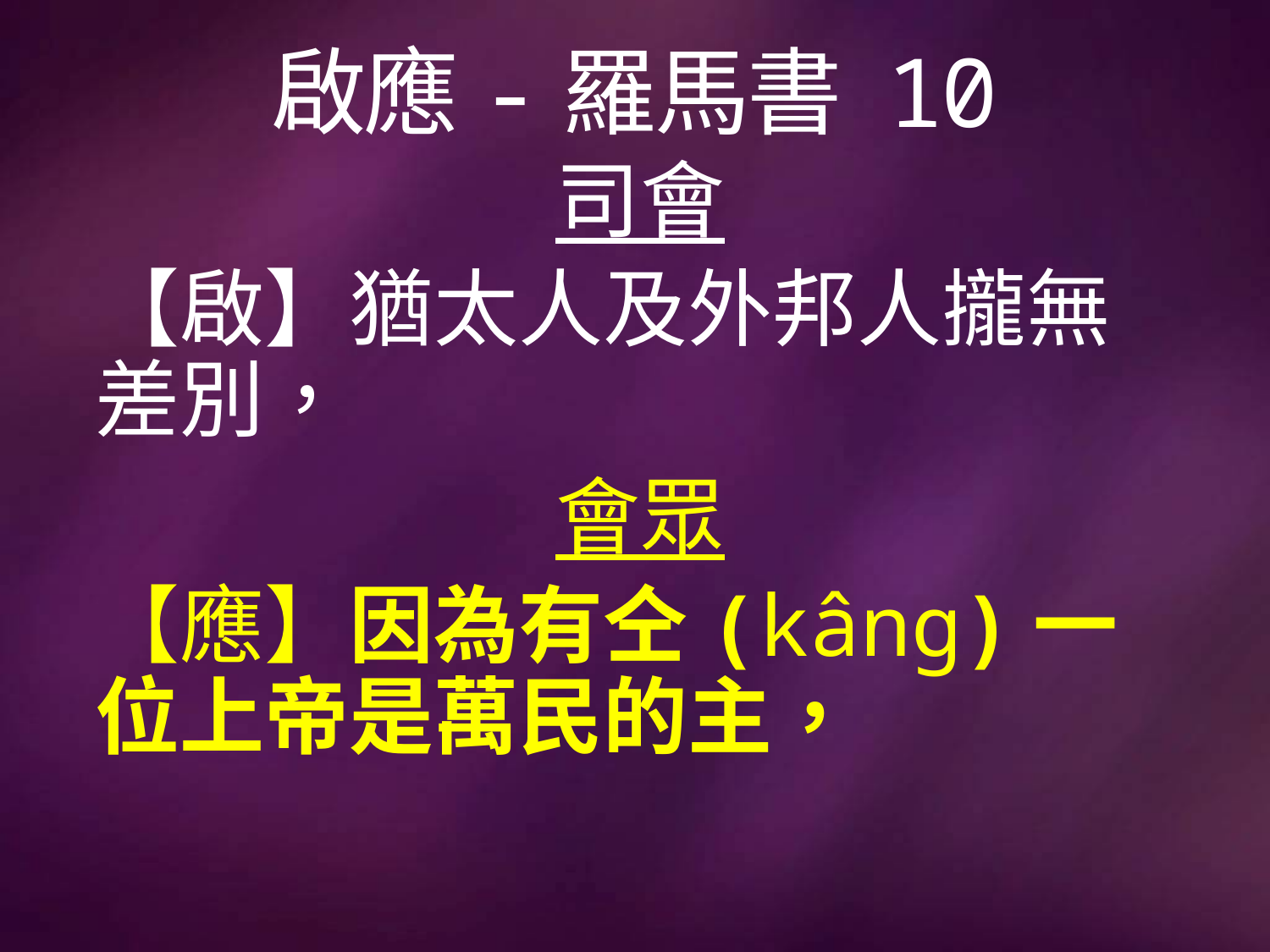

# 啟應-羅馬書 10
司會
【啟】猶太人及外邦人攏無差別，

會眾
【應】因為有仝(kâng)一位上帝是萬民的主，